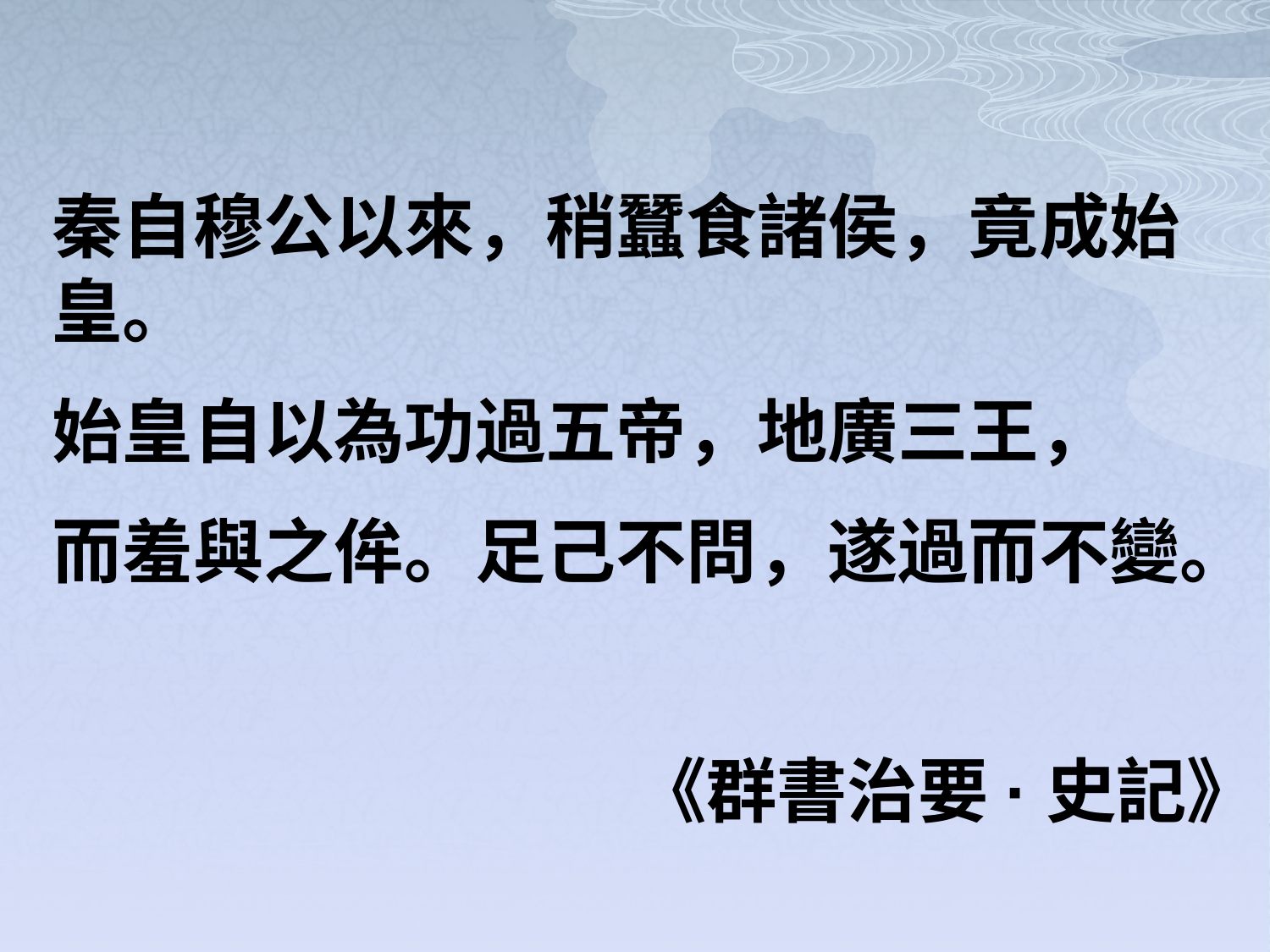

秦自穆公以來，稍蠶食諸侯，竟成始皇。
始皇自以為功過五帝，地廣三王，
而羞與之侔。足己不問，遂過而不變。

《群書治要·史記》